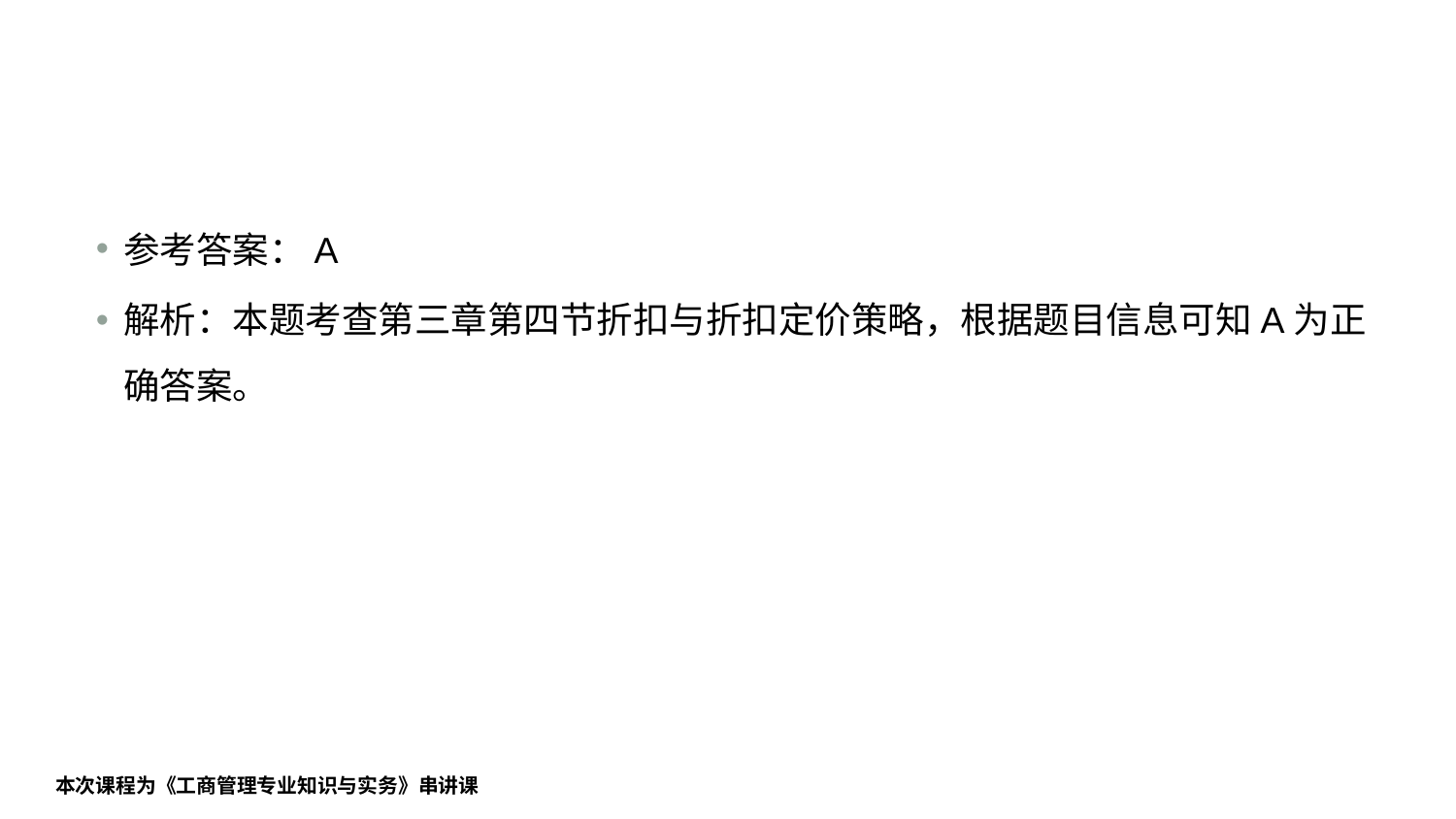

#

参考答案：A
解析：本题考查第三章第四节折扣与折扣定价策略，根据题目信息可知A为正确答案。